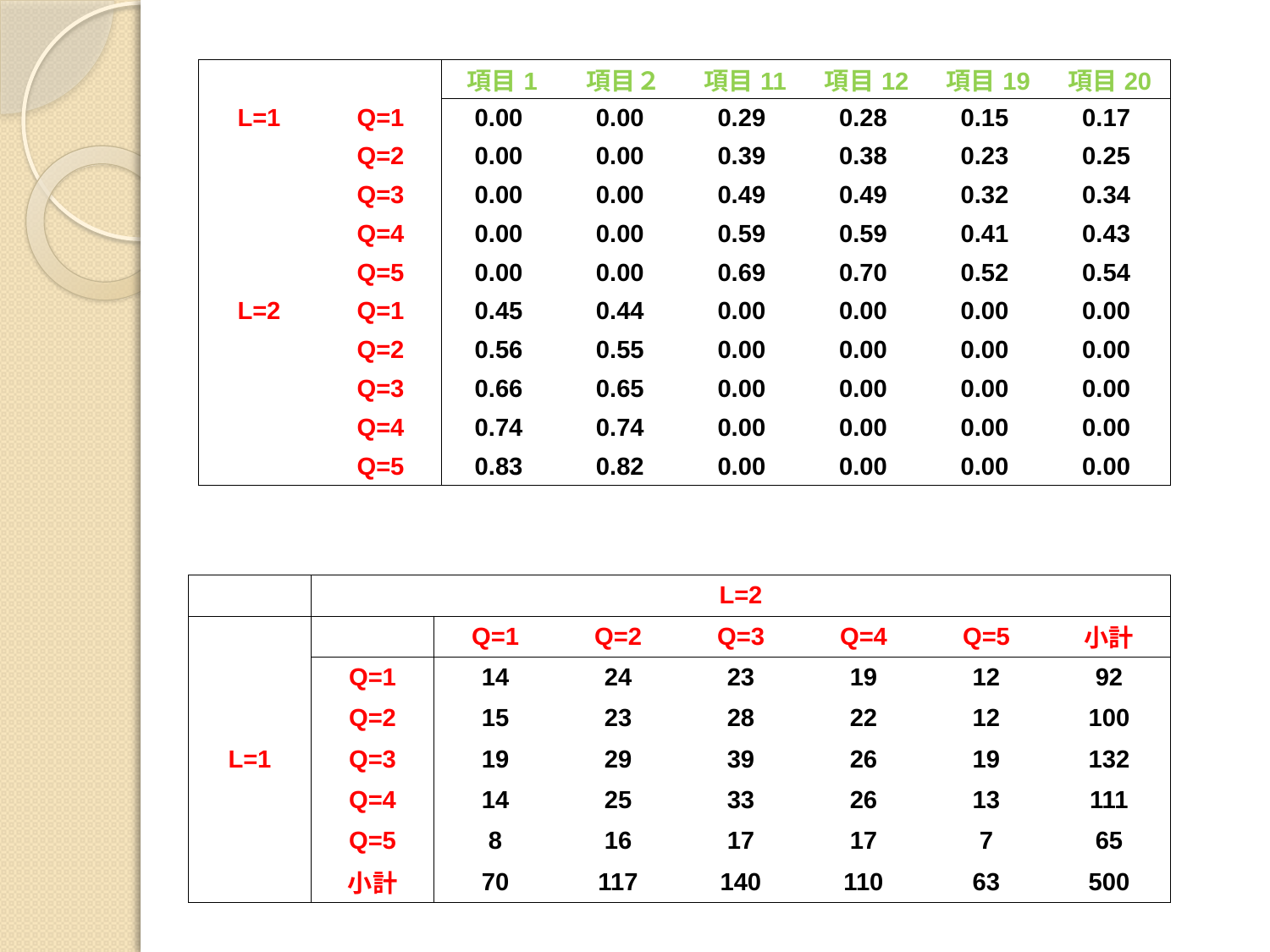

#
|  |  | 項目1 | 項目２ | 項目11 | 項目12 | 項目19 | 項目20 |
| --- | --- | --- | --- | --- | --- | --- | --- |
| L=1 | Q=1 | 0.00 | 0.00 | 0.29 | 0.28 | 0.15 | 0.17 |
|  | Q=2 | 0.00 | 0.00 | 0.39 | 0.38 | 0.23 | 0.25 |
|  | Q=3 | 0.00 | 0.00 | 0.49 | 0.49 | 0.32 | 0.34 |
|  | Q=4 | 0.00 | 0.00 | 0.59 | 0.59 | 0.41 | 0.43 |
|  | Q=5 | 0.00 | 0.00 | 0.69 | 0.70 | 0.52 | 0.54 |
| L=2 | Q=1 | 0.45 | 0.44 | 0.00 | 0.00 | 0.00 | 0.00 |
|  | Q=2 | 0.56 | 0.55 | 0.00 | 0.00 | 0.00 | 0.00 |
|  | Q=3 | 0.66 | 0.65 | 0.00 | 0.00 | 0.00 | 0.00 |
|  | Q=4 | 0.74 | 0.74 | 0.00 | 0.00 | 0.00 | 0.00 |
|  | Q=5 | 0.83 | 0.82 | 0.00 | 0.00 | 0.00 | 0.00 |
|  |  |  |  | L=2 |  |  |  |
| --- | --- | --- | --- | --- | --- | --- | --- |
|  |  | Q=1 | Q=2 | Q=3 | Q=4 | Q=5 | 小計 |
|  | Q=1 | 14 | 24 | 23 | 19 | 12 | 92 |
|  | Q=2 | 15 | 23 | 28 | 22 | 12 | 100 |
| L=1 | Q=3 | 19 | 29 | 39 | 26 | 19 | 132 |
|  | Q=4 | 14 | 25 | 33 | 26 | 13 | 111 |
|  | Q=5 | 8 | 16 | 17 | 17 | 7 | 65 |
|  | 小計 | 70 | 117 | 140 | 110 | 63 | 500 |